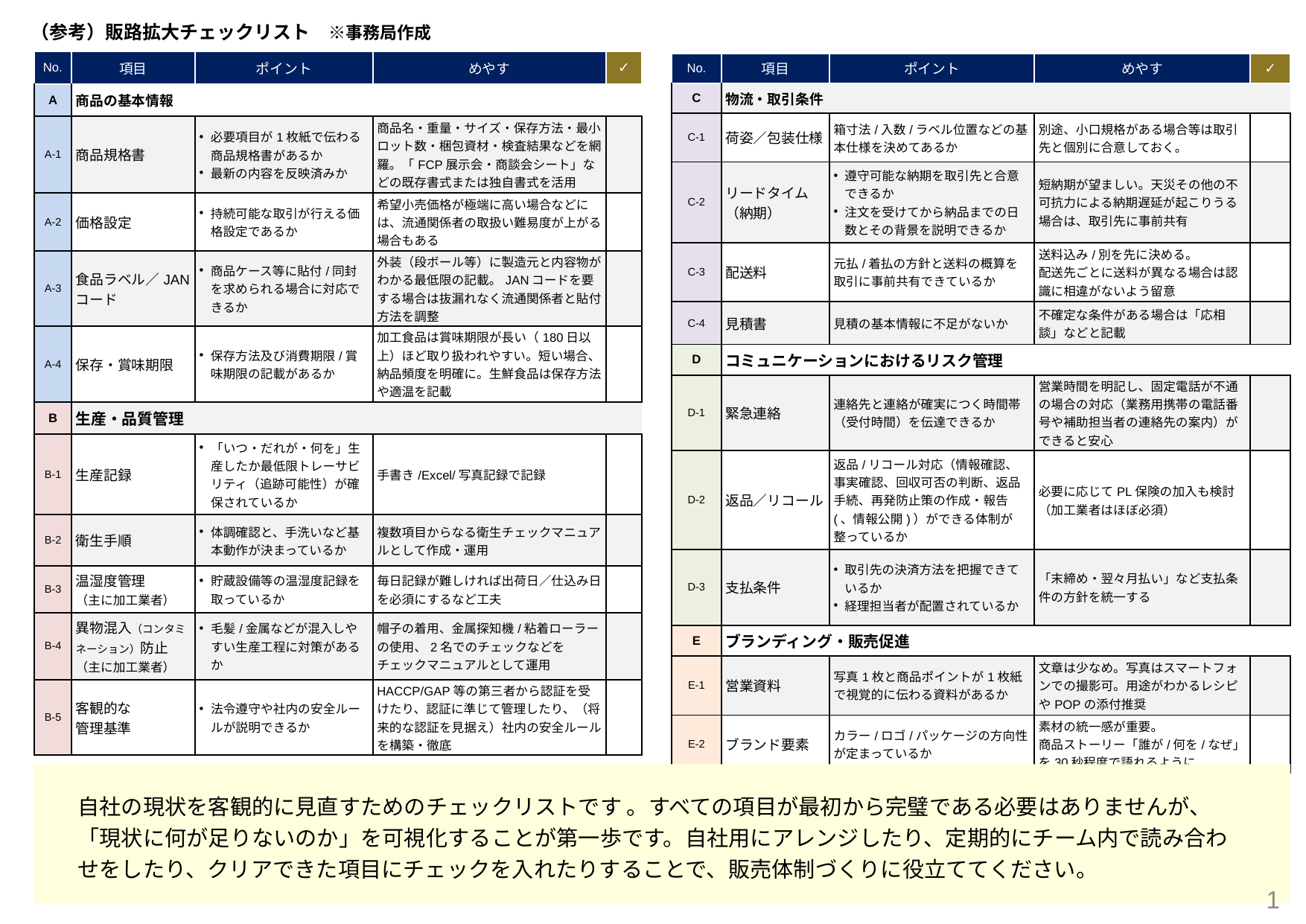

（参考）販路拡大チェックリスト　※事務局作成
| No. | 項目 | ポイント | めやす | ✓ |
| --- | --- | --- | --- | --- |
| A | 商品の基本情報 |  |  |  |
| A-1 | 商品規格書 | 必要項目が1枚紙で伝わる商品規格書があるか 最新の内容を反映済みか | 商品名・重量・サイズ・保存方法・最小ロット数・梱包資材・検査結果などを網羅。「FCP展示会・商談会シート」などの既存書式または独自書式を活用 |  |
| A-2 | 価格設定 | 持続可能な取引が行える価格設定であるか | 希望小売価格が極端に高い場合などには、流通関係者の取扱い難易度が上がる場合もある |  |
| A-3 | 食品ラベル／JANコード | 商品ケース等に貼付/同封を求められる場合に対応できるか | 外装（段ボール等）に製造元と内容物がわかる最低限の記載。JANコードを要する場合は抜漏れなく流通関係者と貼付方法を調整 |  |
| A-4 | 保存・賞味期限 | 保存方法及び消費期限/賞味期限の記載があるか | 加工食品は賞味期限が長い（180日以上）ほど取り扱われやすい。短い場合、納品頻度を明確に。生鮮食品は保存方法や適温を記載 |  |
| B | 生産・品質管理 |  |  |  |
| B-1 | 生産記録 | 「いつ・だれが・何を」生産したか最低限トレーサビリティ（追跡可能性）が確保されているか | 手書き/Excel/写真記録で記録 |  |
| B-2 | 衛生手順 | 体調確認と、手洗いなど基本動作が決まっているか | 複数項目からなる衛生チェックマニュアルとして作成・運用 |  |
| B-3 | 温湿度管理 （主に加工業者） | 貯蔵設備等の温湿度記録を取っているか | 毎日記録が難しければ出荷日／仕込み日を必須にするなど工夫 |  |
| B-4 | 異物混入（コンタミネーション）防止 （主に加工業者） | 毛髪/金属などが混入しやすい生産工程に対策があるか | 帽子の着用、金属探知機/粘着ローラーの使用、2名でのチェックなどをチェックマニュアルとして運用 |  |
| B-5 | 客観的な 管理基準 | 法令遵守や社内の安全ルールが説明できるか | HACCP/GAP等の第三者から認証を受けたり、認証に準じて管理したり、（将来的な認証を見据え）社内の安全ルールを構築・徹底 |  |
| No. | 項目 | ポイント | めやす | ✓ |
| --- | --- | --- | --- | --- |
| C | 物流・取引条件 |  |  |  |
| C-1 | 荷姿／包装仕様 | 箱寸法/入数/ラベル位置などの基本仕様を決めてあるか | 別途、小口規格がある場合等は取引先と個別に合意しておく。 |  |
| C-2 | リードタイム （納期） | 遵守可能な納期を取引先と合意できるか 注文を受けてから納品までの日数とその背景を説明できるか | 短納期が望ましい。天災その他の不可抗力による納期遅延が起こりうる場合は、取引先に事前共有 |  |
| C-3 | 配送料 | 元払/着払の方針と送料の概算を取引に事前共有できているか | 送料込み/別を先に決める。 配送先ごとに送料が異なる場合は認識に相違がないよう留意 |  |
| C-4 | 見積書 | 見積の基本情報に不足がないか | 不確定な条件がある場合は「応相談」などと記載 |  |
| D | コミュニケーションにおけるリスク管理 |  |  |  |
| D-1 | 緊急連絡 | 連絡先と連絡が確実につく時間帯（受付時間）を伝達できるか | 営業時間を明記し、固定電話が不通の場合の対応（業務用携帯の電話番号や補助担当者の連絡先の案内）ができると安心 |  |
| D-2 | 返品／リコール | 返品/リコール対応（情報確認、事実確認、回収可否の判断、返品手続、再発防止策の作成・報告(、情報公開)）ができる体制が整っているか | 必要に応じてPL保険の加入も検討（加工業者はほぼ必須） |  |
| D-3 | 支払条件 | 取引先の決済方法を把握できているか 経理担当者が配置されているか | 「末締め・翌々月払い」など支払条件の方針を統一する |  |
| E | ブランディング・販売促進 |  |  |  |
| E-1 | 営業資料 | 写真1枚と商品ポイントが1枚紙で視覚的に伝わる資料があるか | 文章は少なめ。写真はスマートフォンでの撮影可。用途がわかるレシピやPOPの添付推奨 |  |
| E-2 | ブランド要素 | カラー/ロゴ/パッケージの方向性が定まっているか | 素材の統一感が重要。 商品ストーリー「誰が/何を/なぜ」を30秒程度で語れるように |  |

自社の現状を客観的に見直すためのチェックリストです 。すべての項目が最初から完璧である必要はありませんが、「現状に何が足りないのか」を可視化することが第一歩です。自社用にアレンジしたり、定期的にチーム内で読み合わせをしたり、クリアできた項目にチェックを入れたりすることで、販売体制づくりに役立ててください。
1